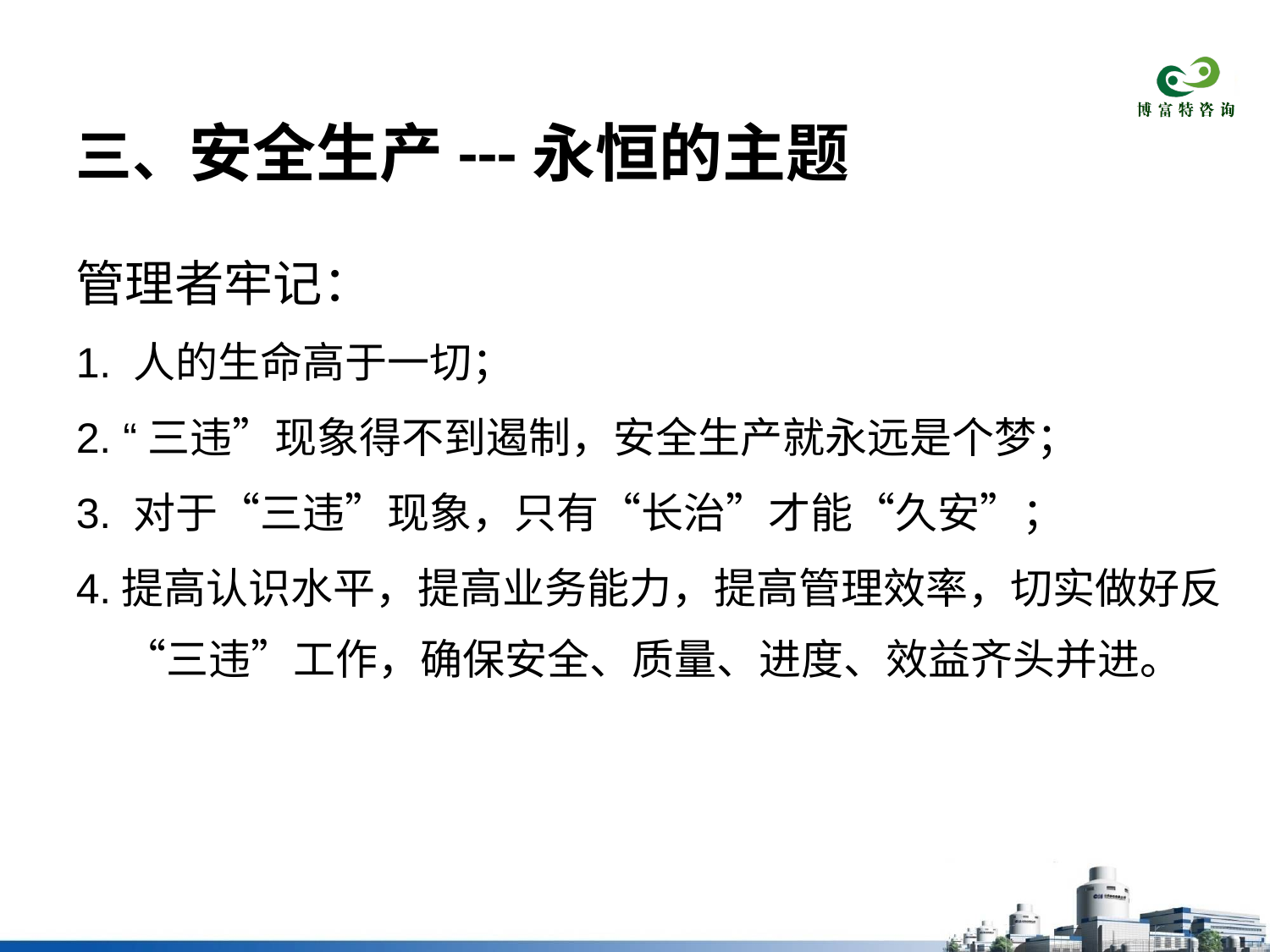

# 三、安全生产---永恒的主题
管理者牢记：
1. 人的生命高于一切；
2. “三违”现象得不到遏制，安全生产就永远是个梦；
3. 对于“三违”现象，只有“长治”才能“久安”；
4.提高认识水平，提高业务能力，提高管理效率，切实做好反“三违”工作，确保安全、质量、进度、效益齐头并进。